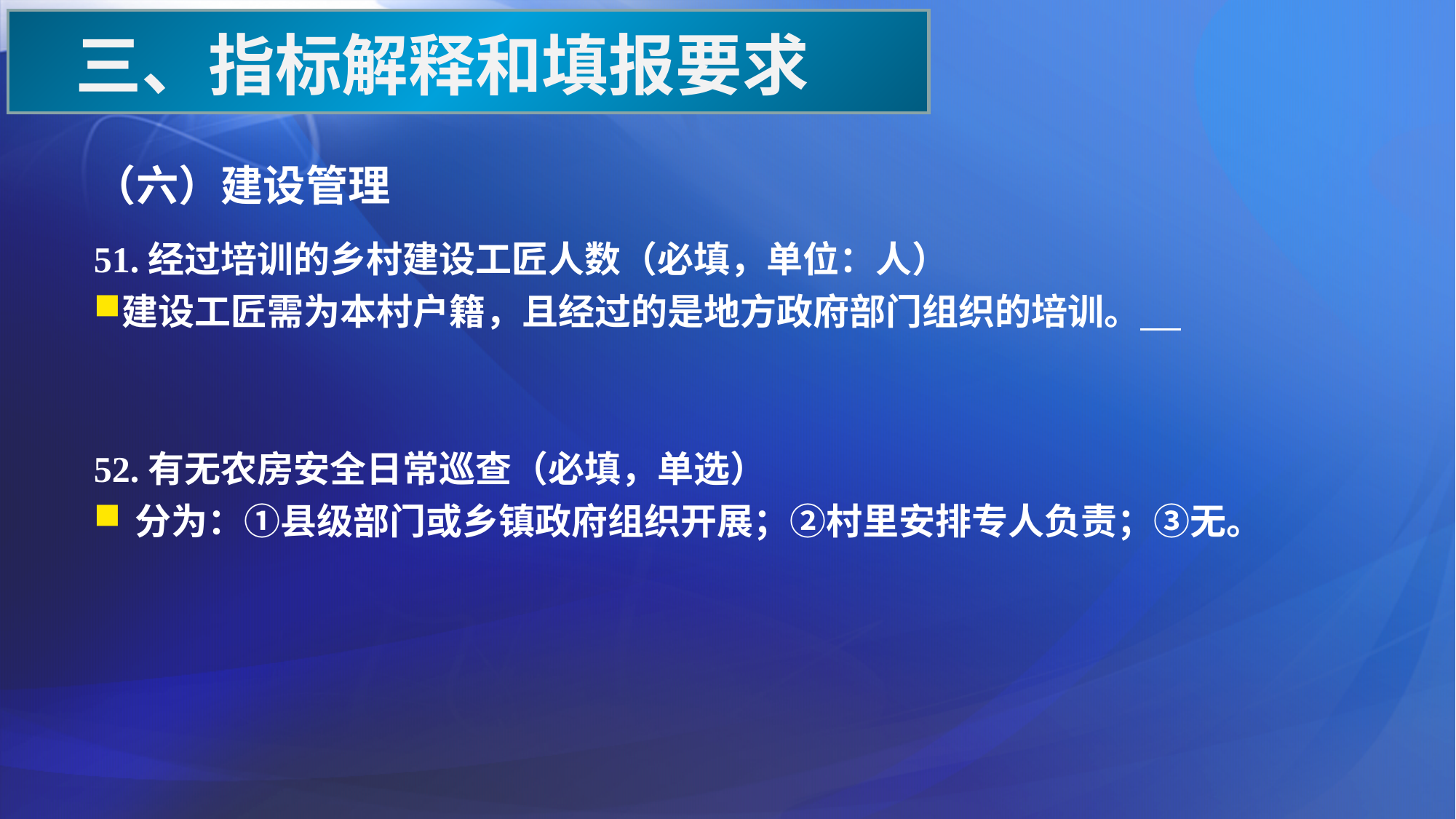

三、指标解释和填报要求
（六）建设管理

51.经过培训的乡村建设工匠人数（必填，单位：人）
建设工匠需为本村户籍，且经过的是地方政府部门组织的培训。

52.有无农房安全日常巡查（必填，单选）
分为：①县级部门或乡镇政府组织开展；②村里安排专人负责；③无。